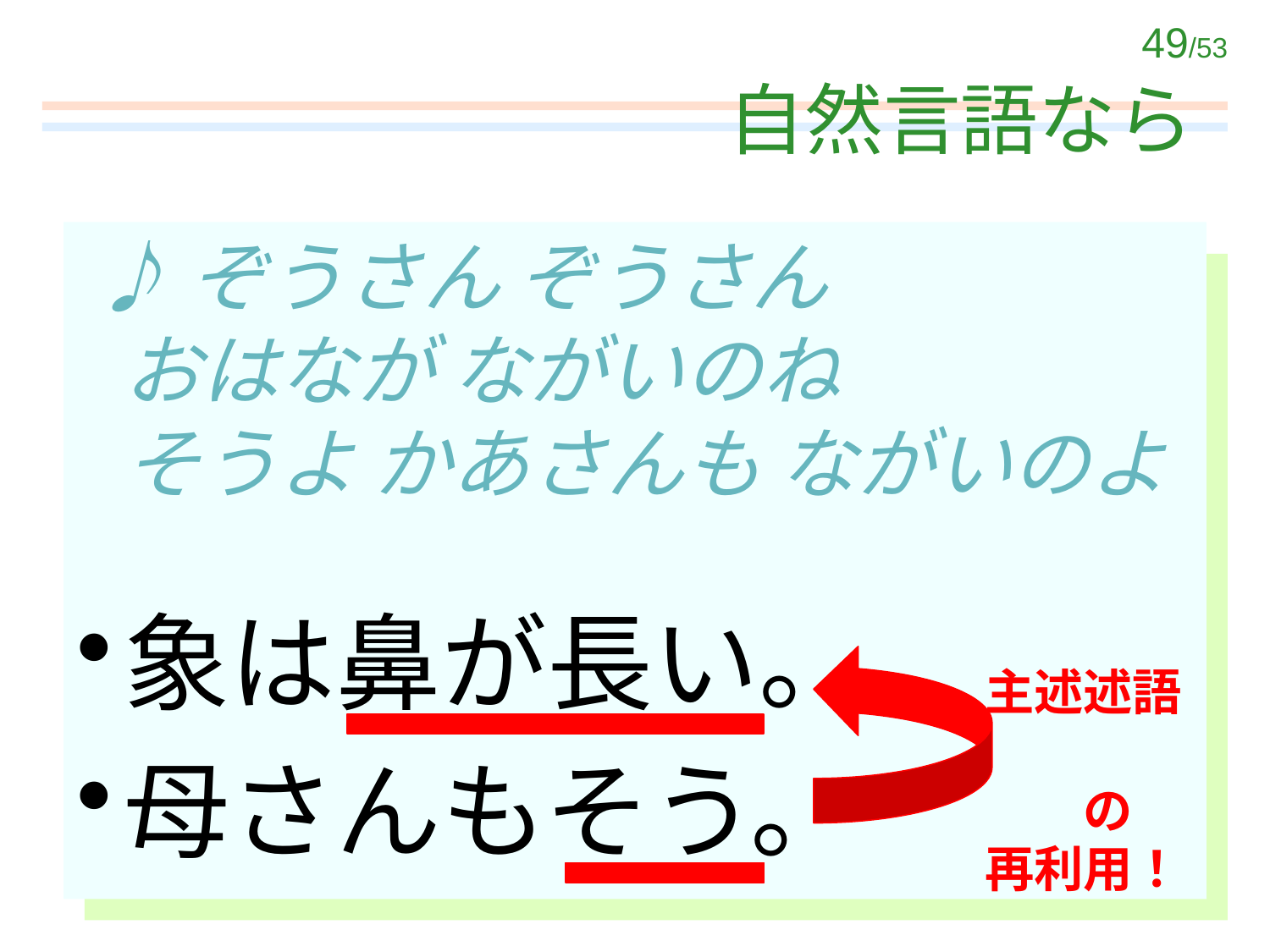

# 自然言語なら
 ♪ぞうさん ぞうさん
おはなが ながいのね
そうよ かあさんも ながいのよ

象は鼻が長い。
母さんもそう。

主述述語　
　　の
再利用！